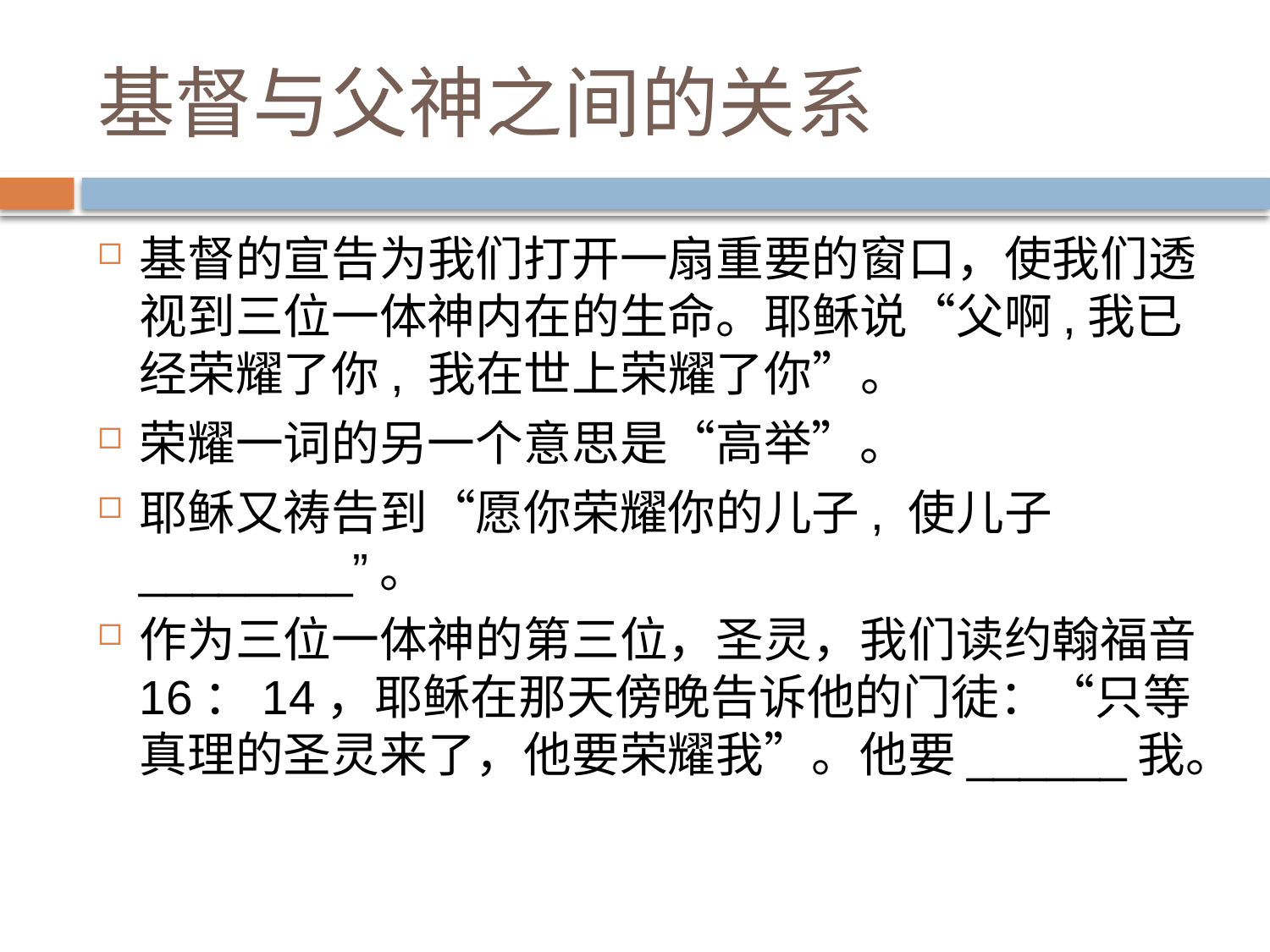

# 基督与父神之间的关系
基督的宣告为我们打开一扇重要的窗口，使我们透视到三位一体神内在的生命。耶稣说“父啊,我已经荣耀了你, 我在世上荣耀了你”。
荣耀一词的另一个意思是“高举”。
耶稣又祷告到“愿你荣耀你的儿子, 使儿子________”。
作为三位一体神的第三位，圣灵，我们读约翰福音16：14，耶稣在那天傍晚告诉他的门徒：“只等真理的圣灵来了，他要荣耀我”。他要______我。